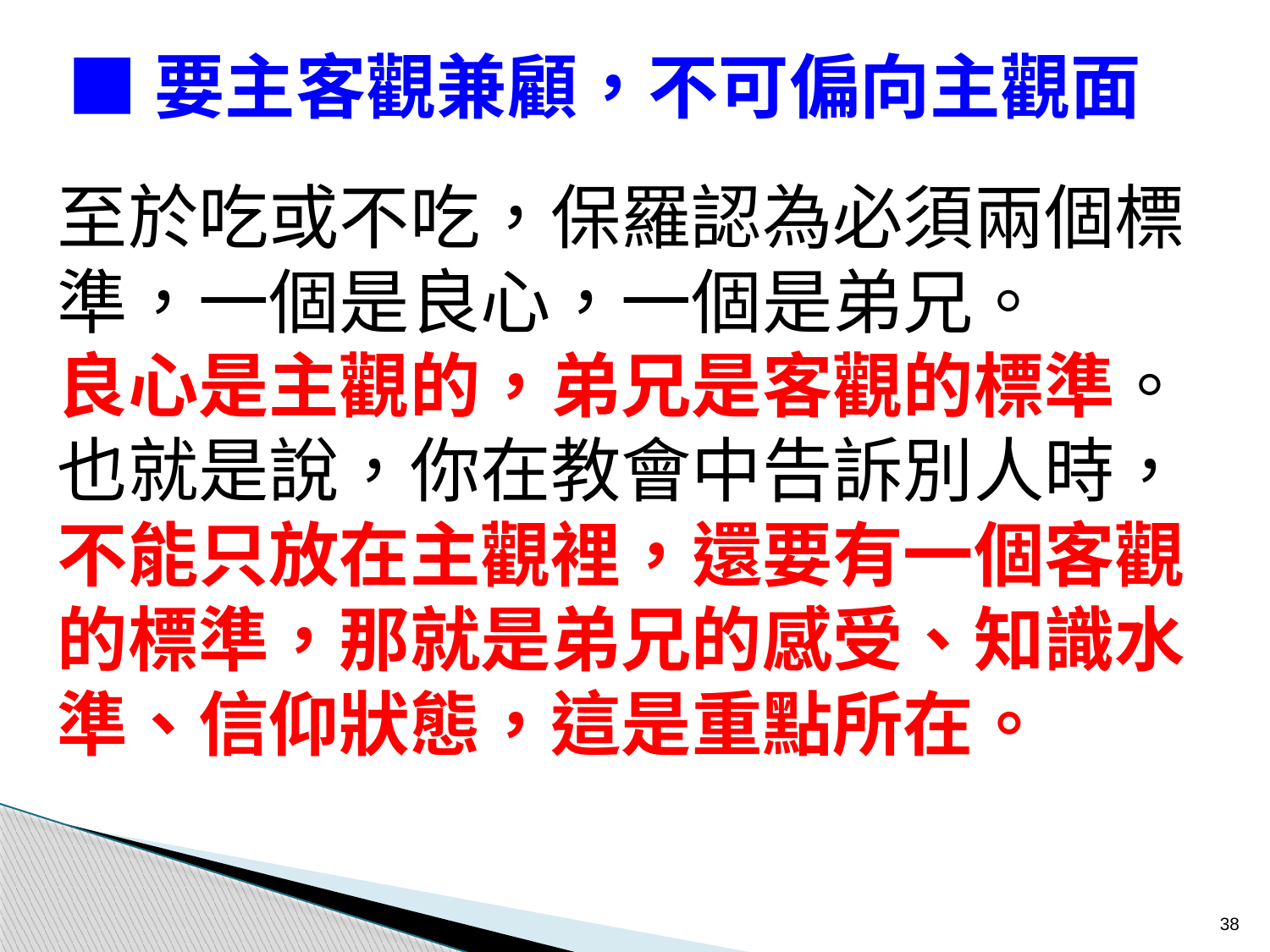

■要主客觀兼顧，不可偏向主觀面
至於吃或不吃，保羅認為必須兩個標準，一個是良心，一個是弟兄。
良心是主觀的，弟兄是客觀的標準。也就是說，你在教會中告訴別人時，不能只放在主觀裡，還要有一個客觀的標準，那就是弟兄的感受、知識水準、信仰狀態，這是重點所在。
38